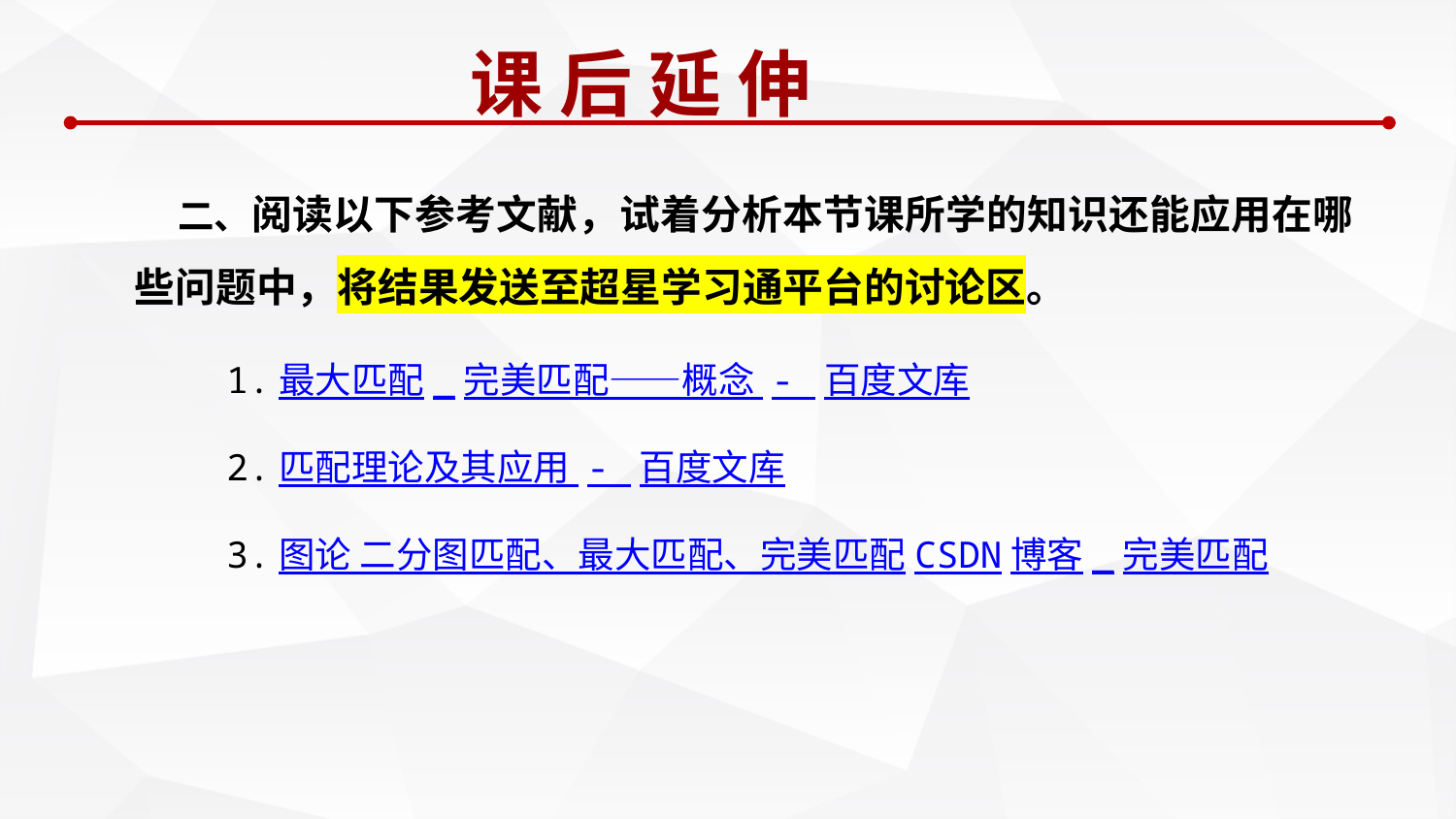

课 后 延 伸
    二、阅读以下参考文献，试着分析本节课所学的知识还能应用在哪些问题中，将结果发送至超星学习通平台的讨论区。

1.最大匹配_完美匹配——概念 - 百度文库
2.匹配理论及其应用 - 百度文库
3.图论 二分图匹配、最大匹配、完美匹配CSDN博客_完美匹配